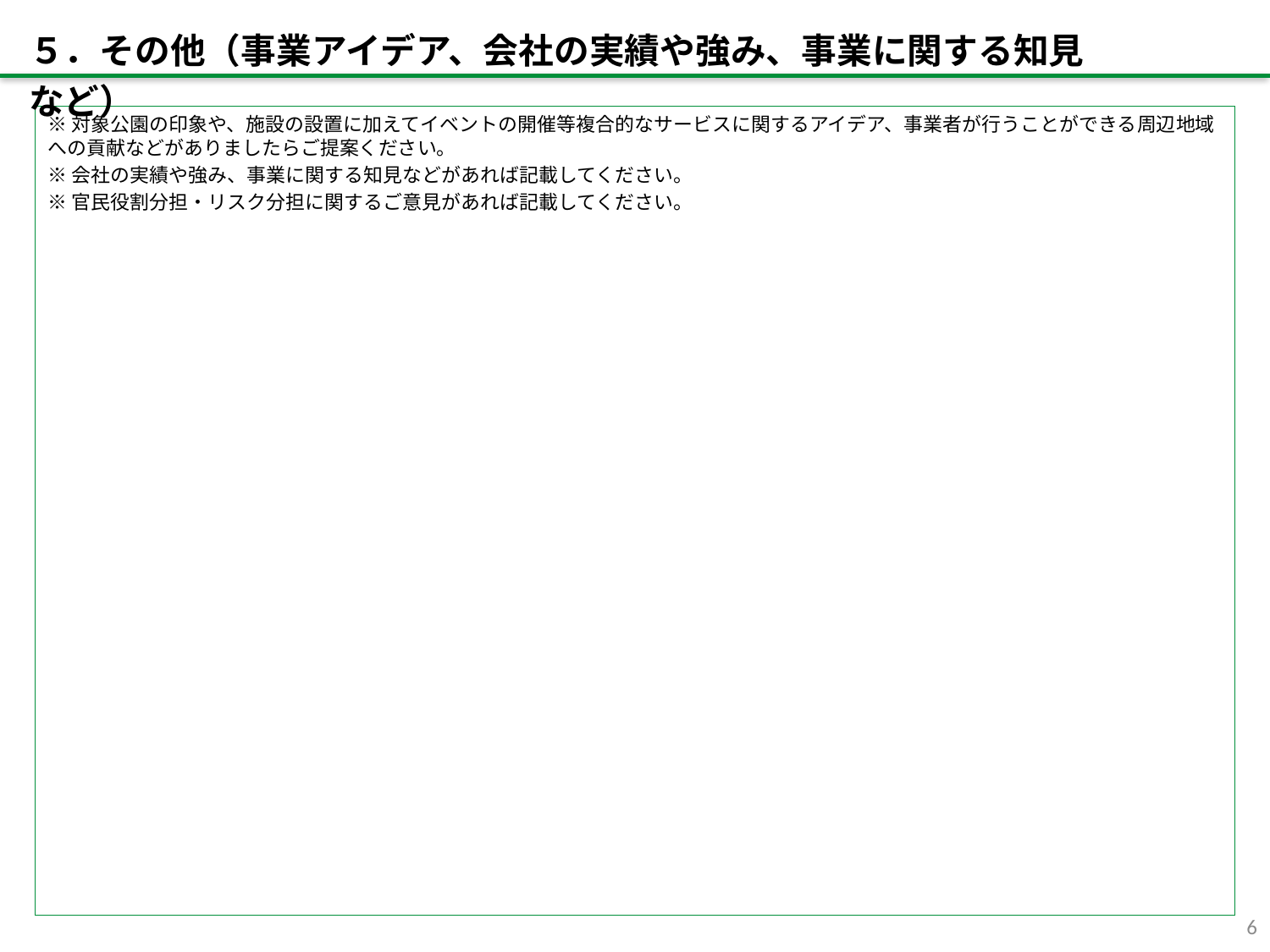

５．その他（事業アイデア、会社の実績や強み、事業に関する知見など）
※対象公園の印象や、施設の設置に加えてイベントの開催等複合的なサービスに関するアイデア、事業者が行うことができる周辺地域への貢献などがありましたらご提案ください。
※会社の実績や強み、事業に関する知見などがあれば記載してください。
※官民役割分担・リスク分担に関するご意見があれば記載してください。
6